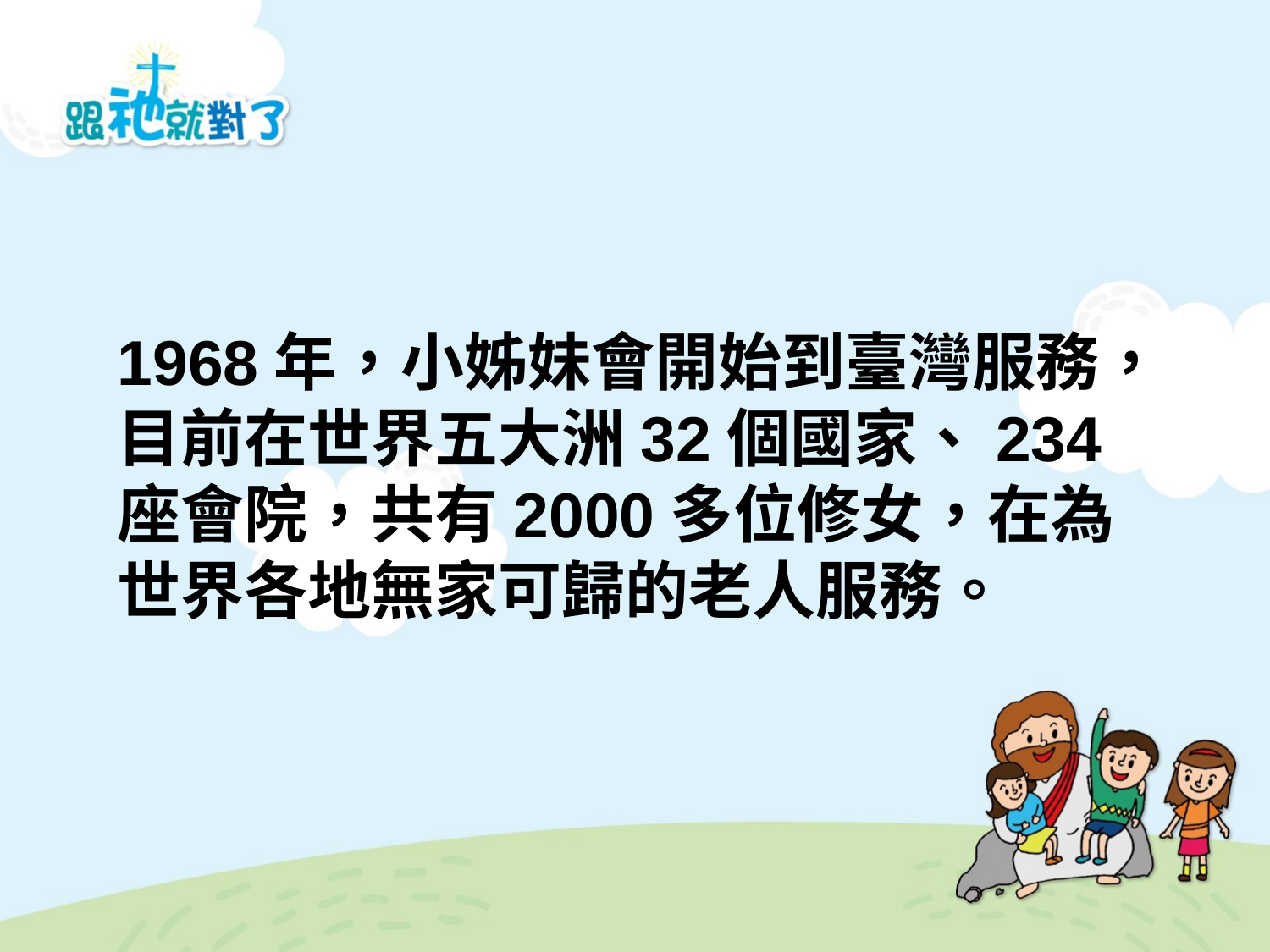

1968年，小姊妹會開始到臺灣服務，目前在世界五大洲32個國家、234座會院，共有2000多位修女，在為世界各地無家可歸的老人服務。